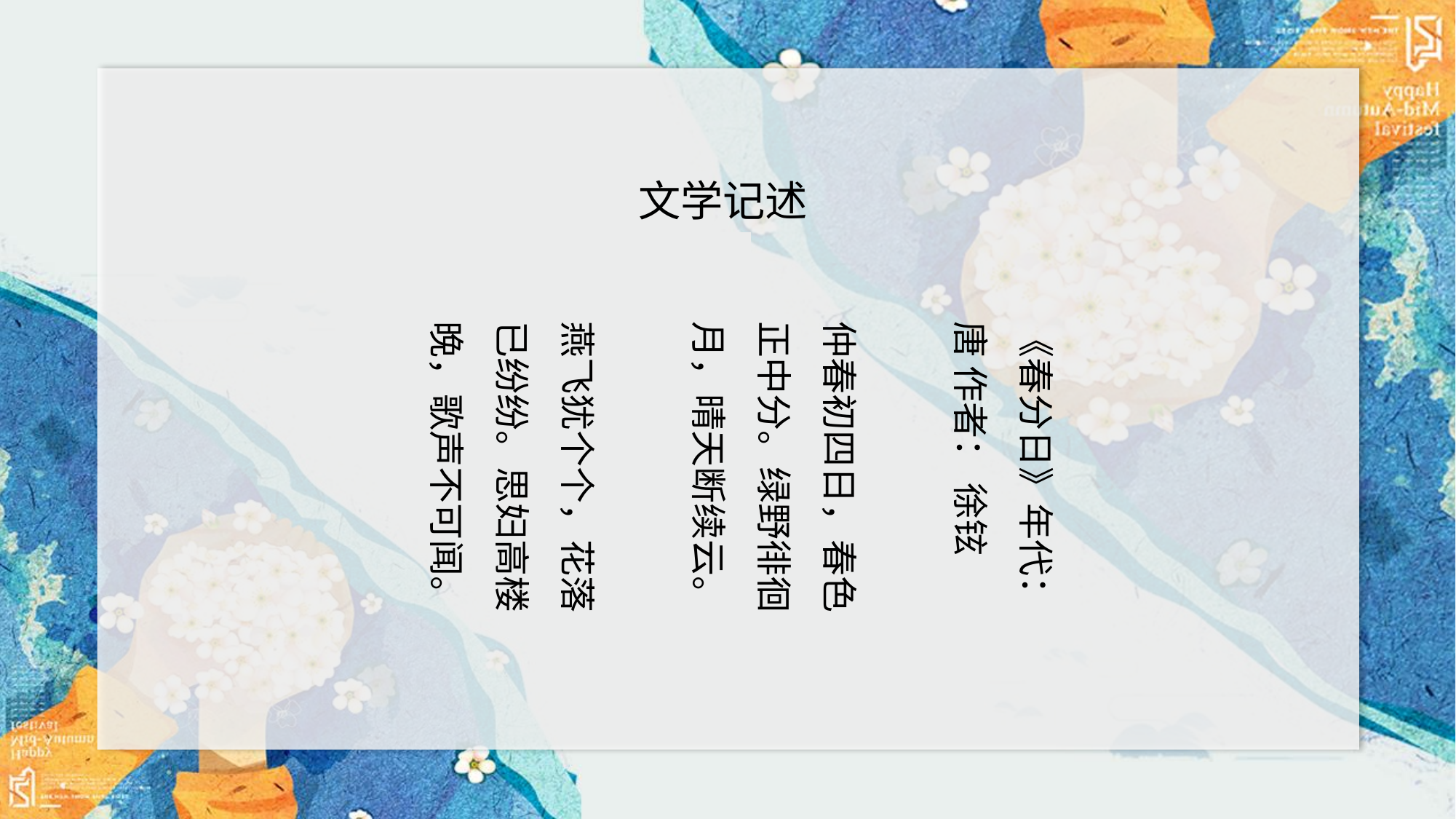

文学记述
《春分日》年代：唐 作者： 徐铉

仲春初四日，春色正中分。绿野徘徊月，晴天断续云。

燕飞犹个个，花落已纷纷。思妇高楼晚，歌声不可闻。